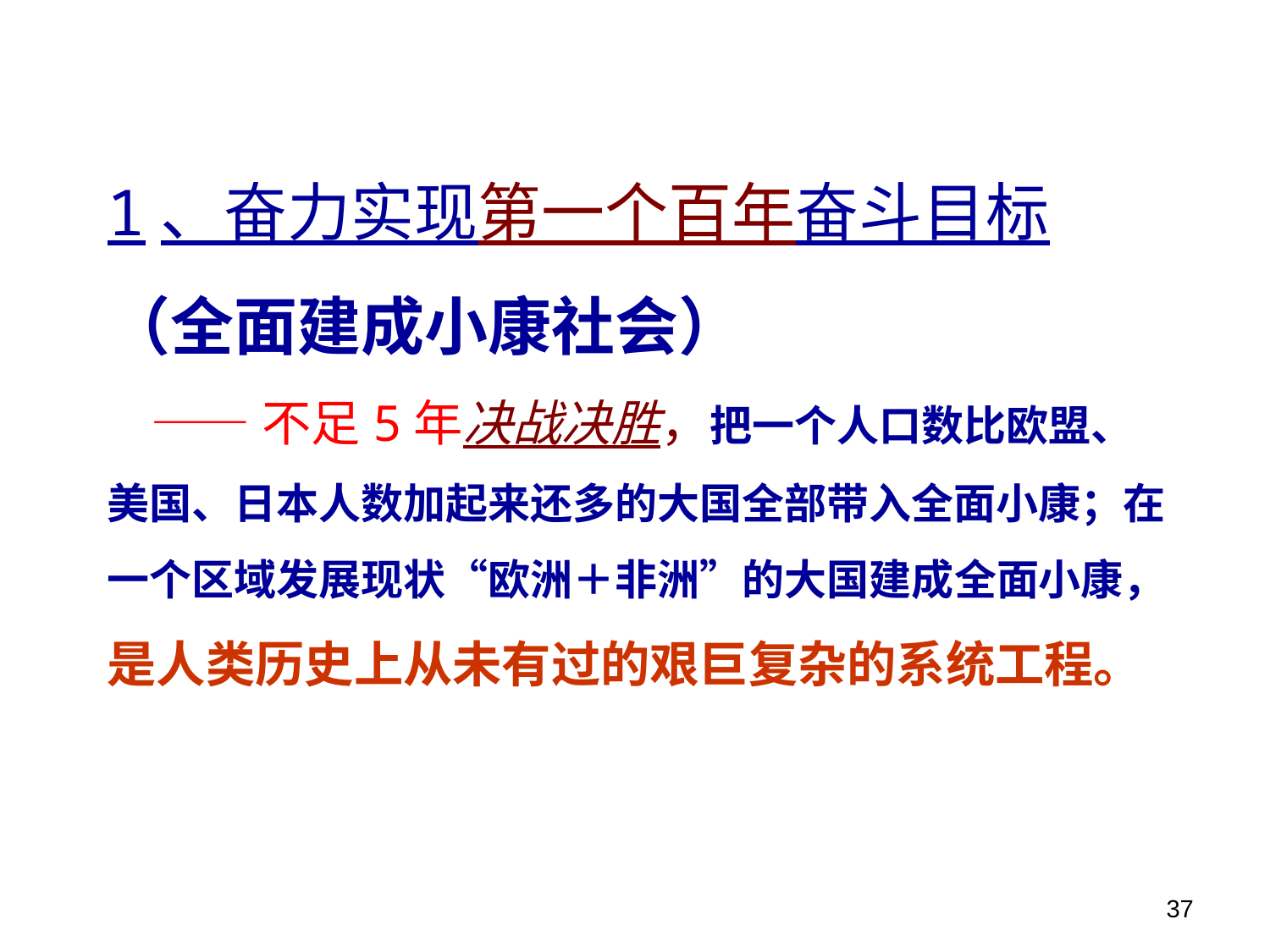

1、奋力实现第一个百年奋斗目标（全面建成小康社会）
    ——不足5年决战决胜，把一个人口数比欧盟、美国、日本人数加起来还多的大国全部带入全面小康；在一个区域发展现状“欧洲＋非洲”的大国建成全面小康，是人类历史上从未有过的艰巨复杂的系统工程。

37